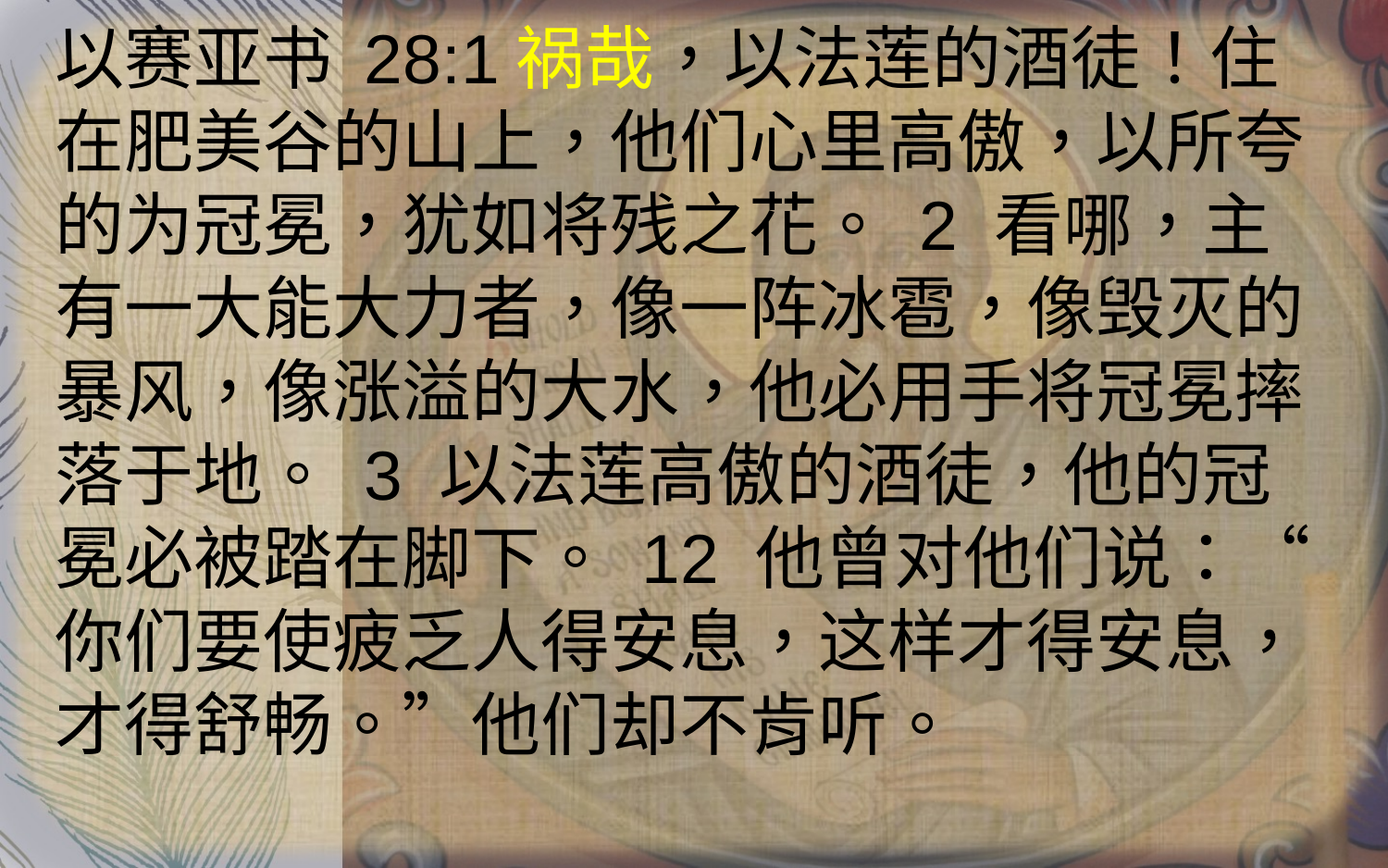

以赛亚书 28:1祸哉，以法莲的酒徒！住在肥美谷的山上，他们心里高傲，以所夸的为冠冕，犹如将残之花。 2 看哪，主有一大能大力者，像一阵冰雹，像毁灭的暴风，像涨溢的大水，他必用手将冠冕摔落于地。 3 以法莲高傲的酒徒，他的冠冕必被踏在脚下。 12 他曾对他们说：“你们要使疲乏人得安息，这样才得安息，才得舒畅。”他们却不肯听。